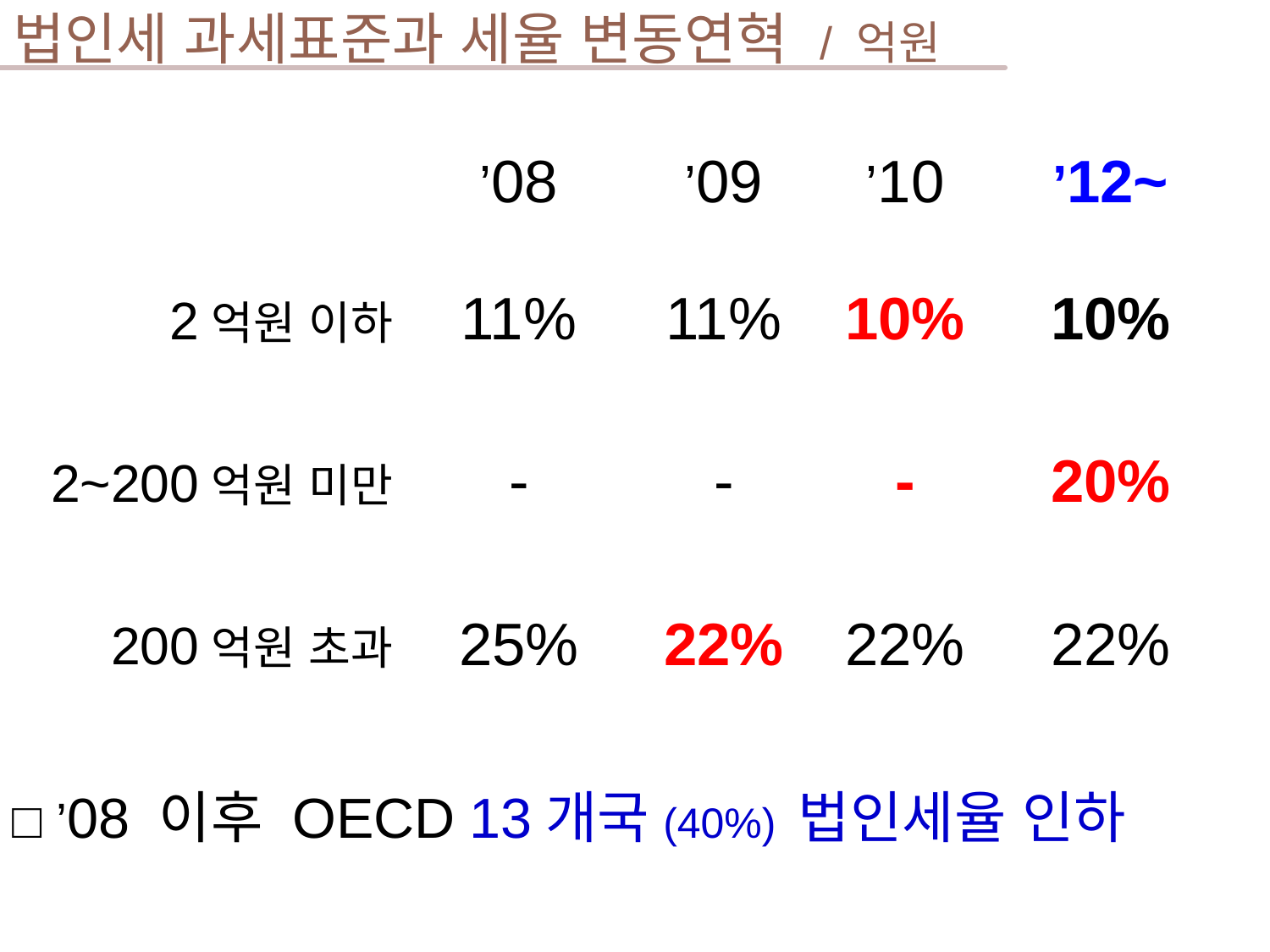

# 법인세 과세표준과 세율 변동연혁 / 억원
|  | ’08 | ’09 | ’10 | ’12~ |
| --- | --- | --- | --- | --- |
| 2억원 이하 | 11% | 11% | 10% | 10% |
| 2~200억원 미만 | - | - | - | 20% |
| 200억원 초과 | 25% | 22% | 22% | 22% |
□ ’08 이후 OECD 13개국(40%) 법인세율 인하